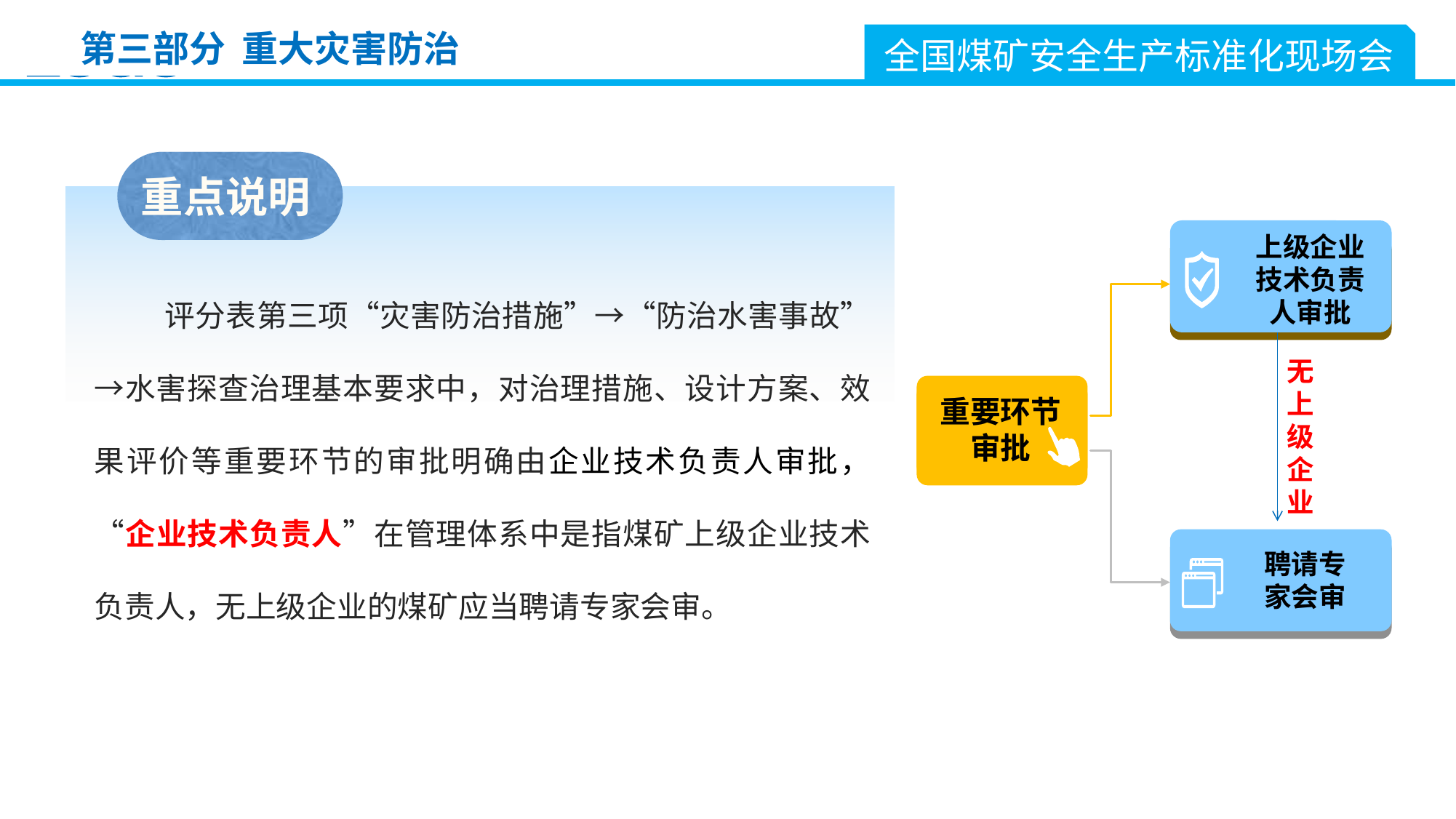

全国煤矿安全生产标准化现场会
第三部分  重大灾害防治
重点说明

  评分表第三项“灾害防治措施”→“防治水害事故”→水害探查治理基本要求中，对治理措施、设计方案、效果评价等重要环节的审批明确由企业技术负责人审批，“企业技术负责人”在管理体系中是指煤矿上级企业技术负责人，无上级企业的煤矿应当聘请专家会审。

上级企业技术负责人审批

无上级企业

重要环节审批

聘请专家会审